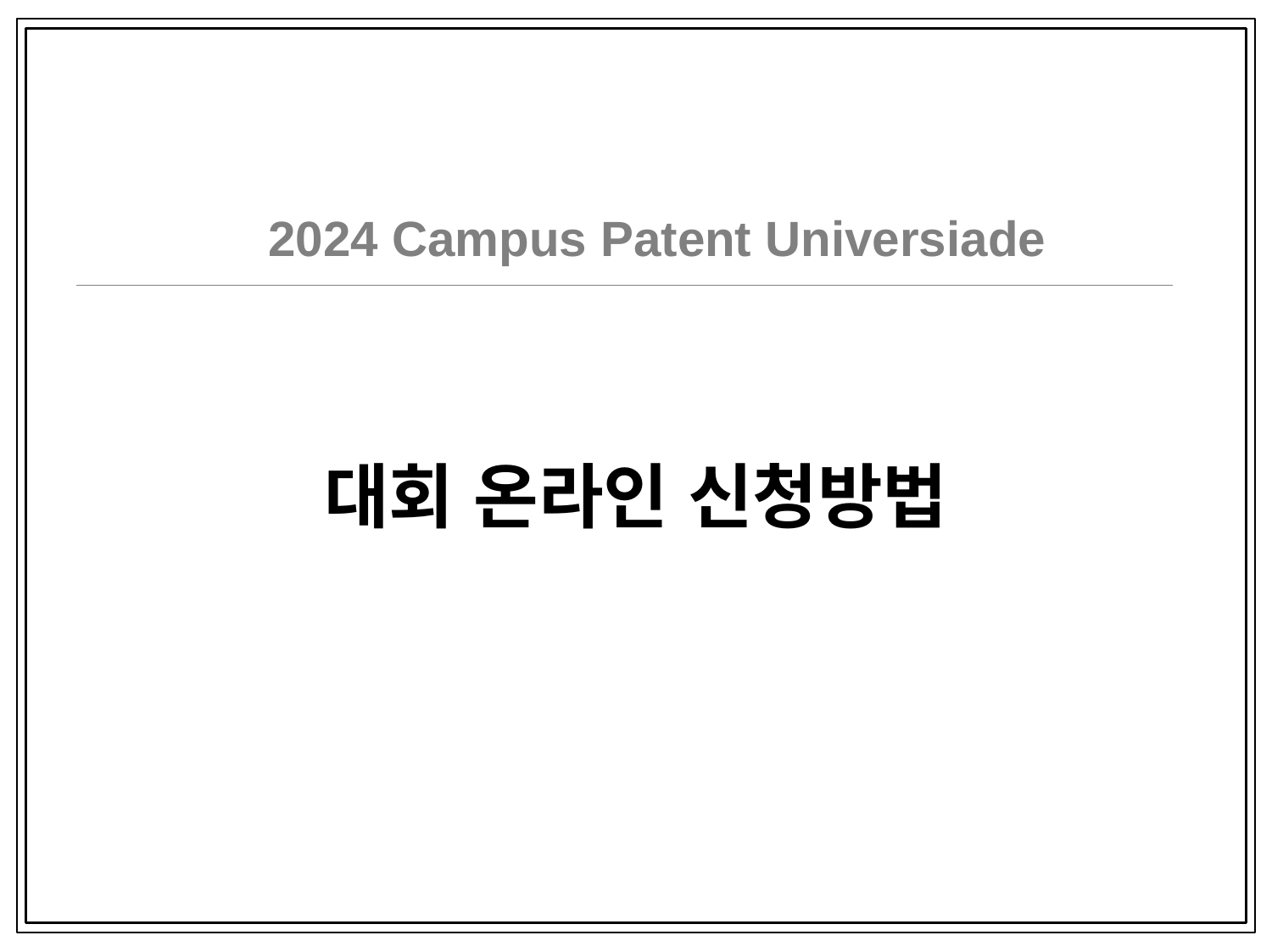

2024 Campus Patent Universiade

대회 온라인 신청방법